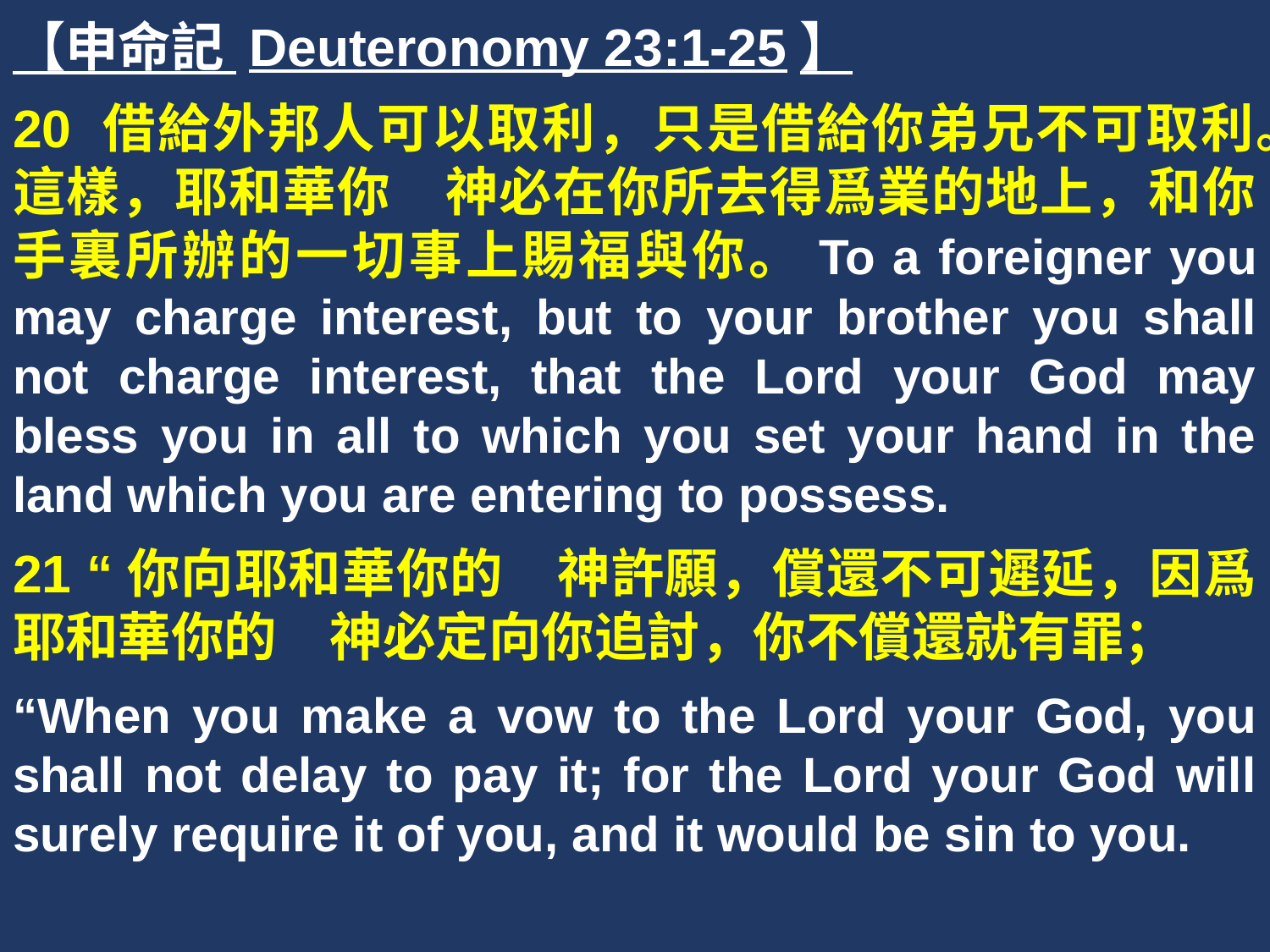

【申命記 Deuteronomy 23:1-25】
20 借給外邦人可以取利，只是借給你弟兄不可取利。這樣，耶和華你　神必在你所去得爲業的地上，和你手裏所辦的一切事上賜福與你。To a foreigner you may charge interest, but to your brother you shall not charge interest, that the Lord your God may bless you in all to which you set your hand in the land which you are entering to possess.
21 “你向耶和華你的　神許願，償還不可遲延，因爲耶和華你的　神必定向你追討，你不償還就有罪；
“When you make a vow to the Lord your God, you shall not delay to pay it; for the Lord your God will surely require it of you, and it would be sin to you.